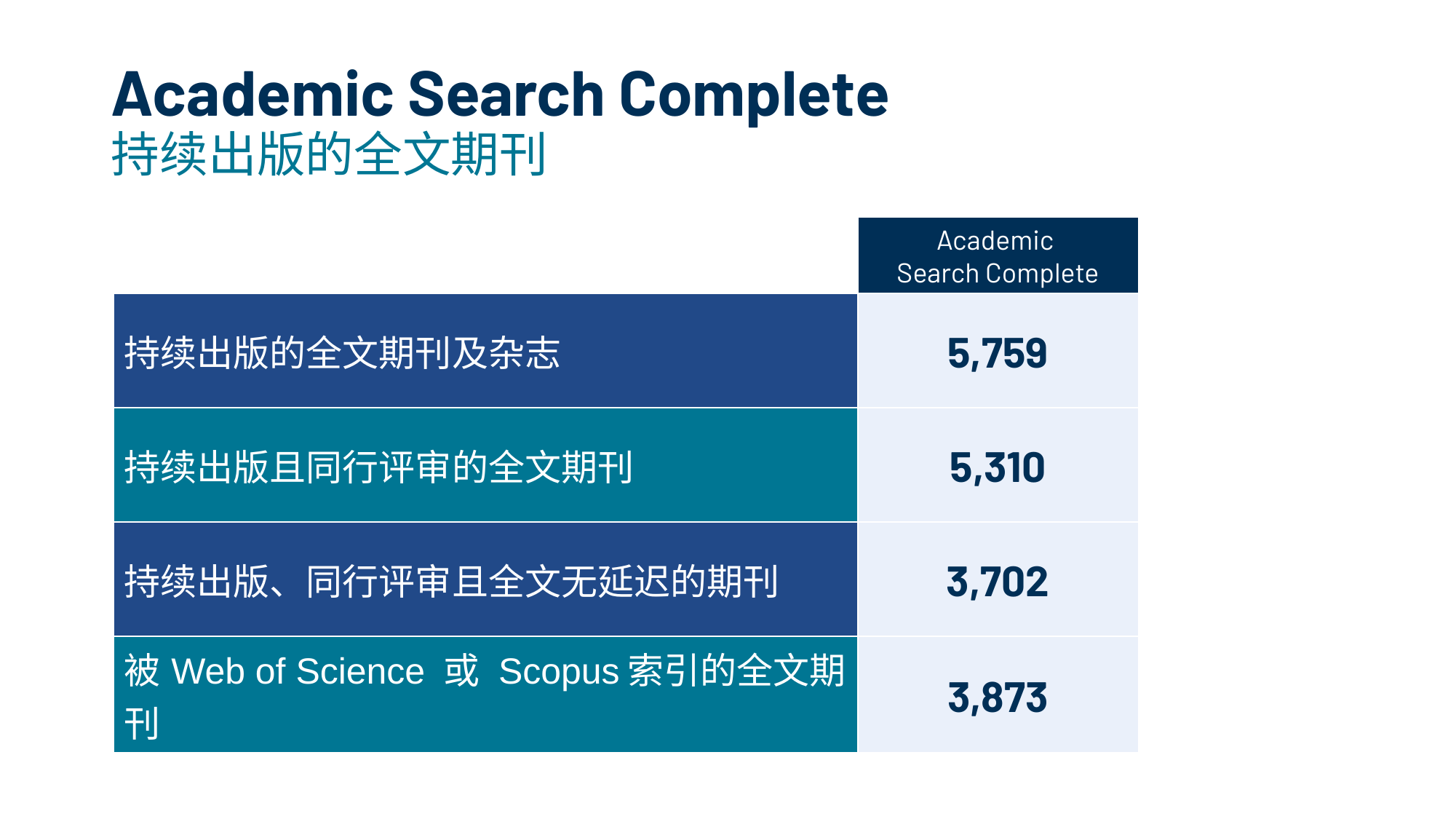

# Academic Search Complete 持续出版的全文期刊
|  | Academic Search Complete |
| --- | --- |
| 持续出版的全文期刊及杂志 | 5,759 |
| 持续出版且同行评审的全文期刊 | 5,310 |
| 持续出版、同行评审且全文无延迟的期刊 | 3,702 |
| 被Web of Science 或 Scopus索引的全文期刊 | 3,873 |